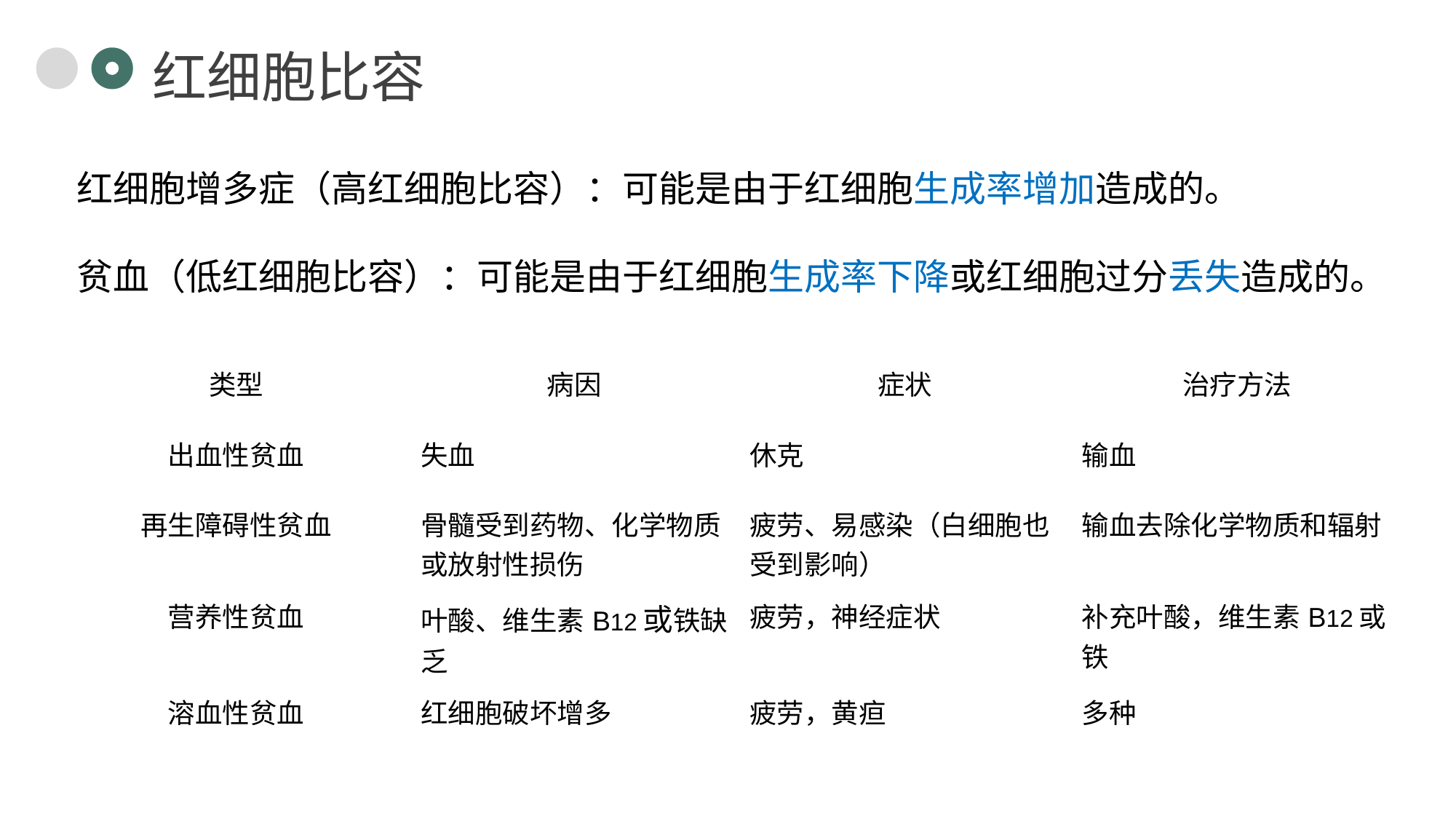

红细胞比容

红细胞增多症（高红细胞比容）：可能是由于红细胞生成率增加造成的。
贫血（低红细胞比容）：可能是由于红细胞生成率下降或红细胞过分丢失造成的。
| 类型 | 病因 | 症状 | 治疗方法 |
| --- | --- | --- | --- |
| 出血性贫血 | 失血 | 休克 | 输血 |
| 再生障碍性贫血 | 骨髓受到药物、化学物质或放射性损伤 | 疲劳、易感染（白细胞也受到影响） | 输血去除化学物质和辐射 |
| 营养性贫血 | 叶酸、维生素B12或铁缺乏 | 疲劳，神经症状 | 补充叶酸，维生素B12或铁 |
| 溶血性贫血 | 红细胞破坏增多 | 疲劳，黄疸 | 多种 |